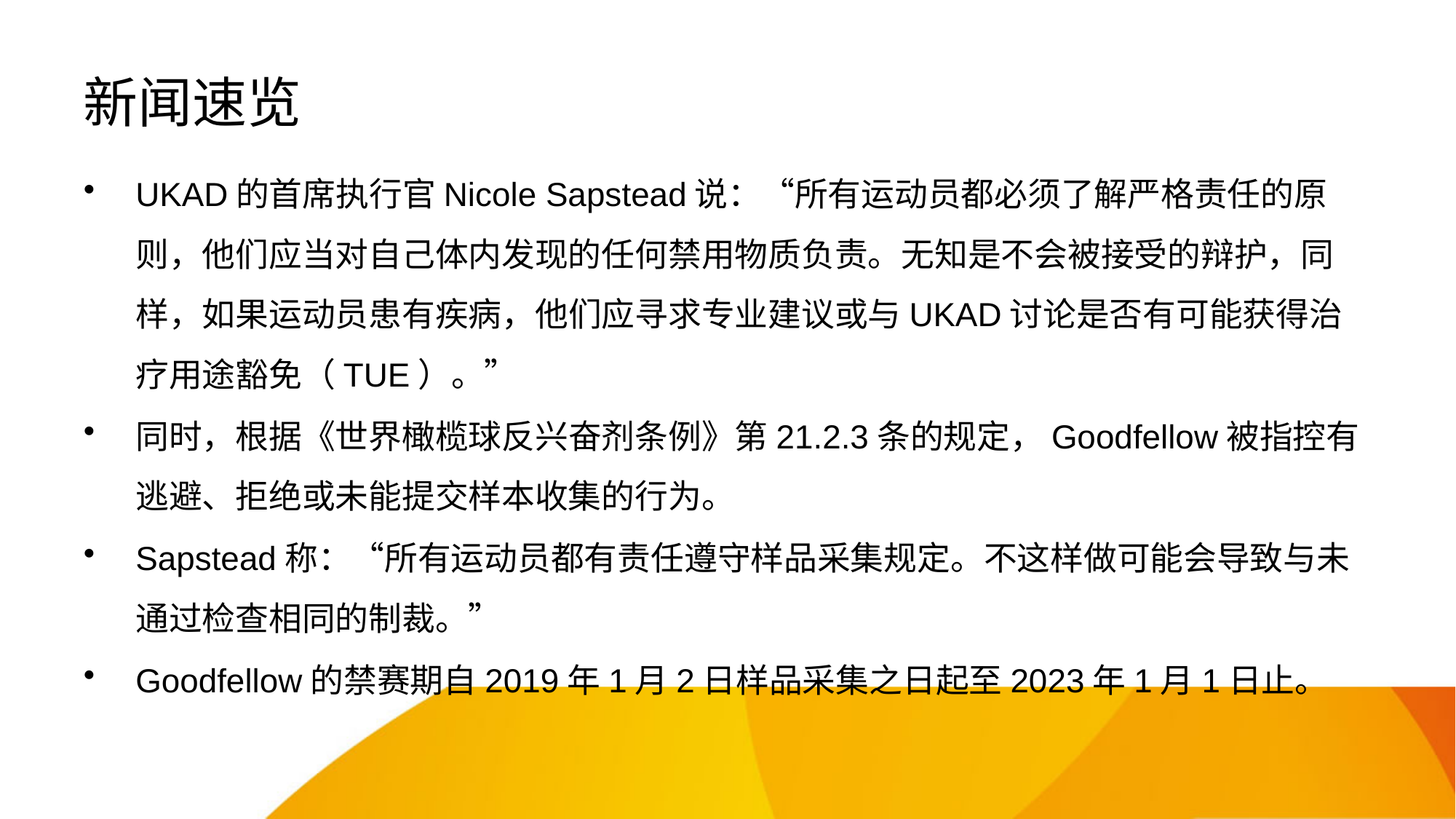

# 新闻速览
UKAD的首席执行官Nicole Sapstead说：“所有运动员都必须了解严格责任的原则，他们应当对自己体内发现的任何禁用物质负责。无知是不会被接受的辩护，同样，如果运动员患有疾病，他们应寻求专业建议或与UKAD讨论是否有可能获得治疗用途豁免（TUE）。”
同时，根据《世界橄榄球反兴奋剂条例》第21.2.3条的规定，Goodfellow被指控有逃避、拒绝或未能提交样本收集的行为。
Sapstead称：“所有运动员都有责任遵守样品采集规定。不这样做可能会导致与未通过检查相同的制裁。”
Goodfellow的禁赛期自2019年1月2日样品采集之日起至2023年1月1日止。